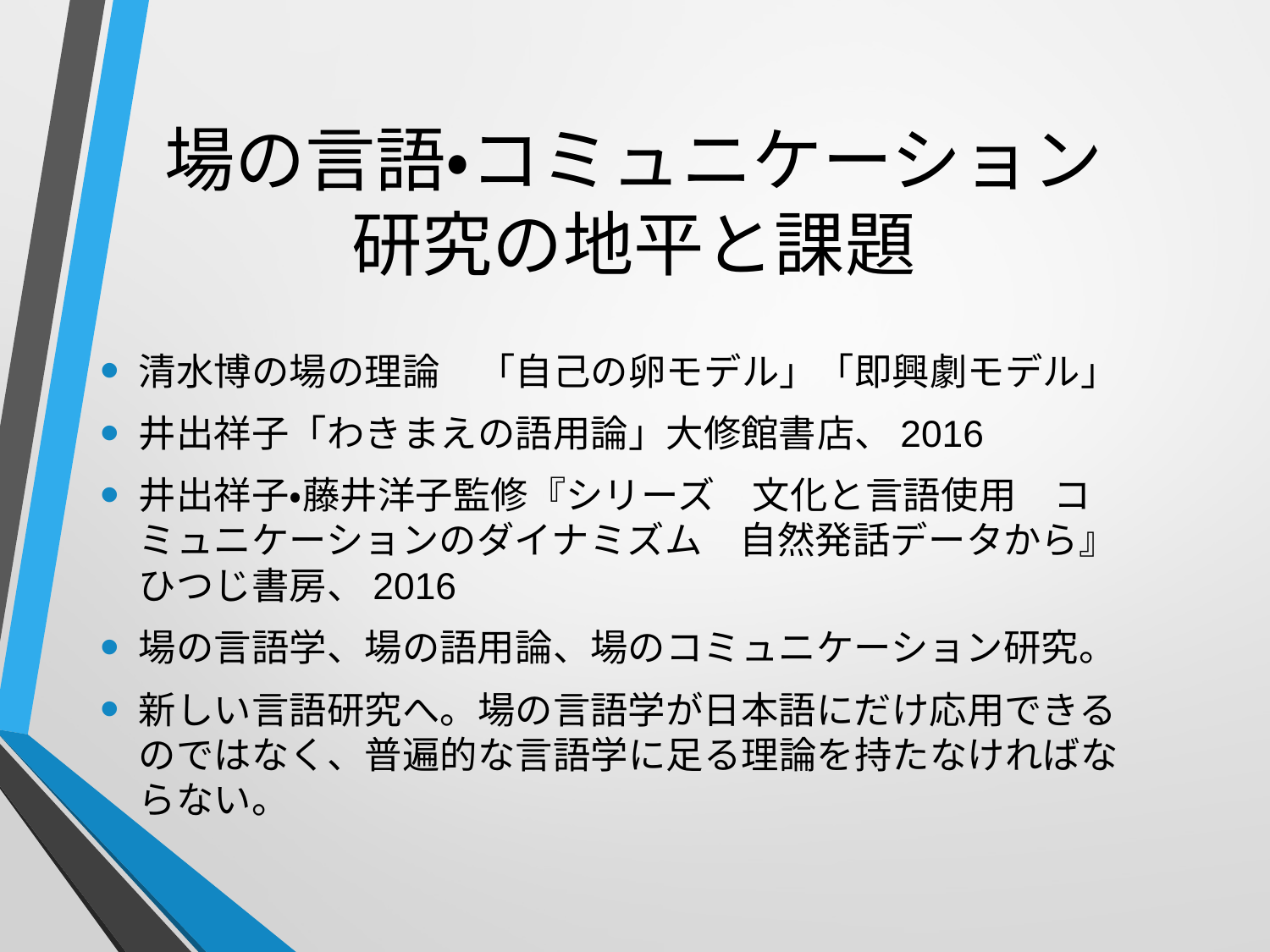

# 場の言語・コミュニケーション研究の地平と課題
清水博の場の理論　「自己の卵モデル」「即興劇モデル」
井出祥子「わきまえの語用論」大修館書店、2016
井出祥子・藤井洋子監修『シリーズ　文化と言語使用　コミュニケーションのダイナミズム　自然発話データから』ひつじ書房、2016
場の言語学、場の語用論、場のコミュニケーション研究。
新しい言語研究へ。場の言語学が日本語にだけ応用できるのではなく、普遍的な言語学に足る理論を持たなければならない。